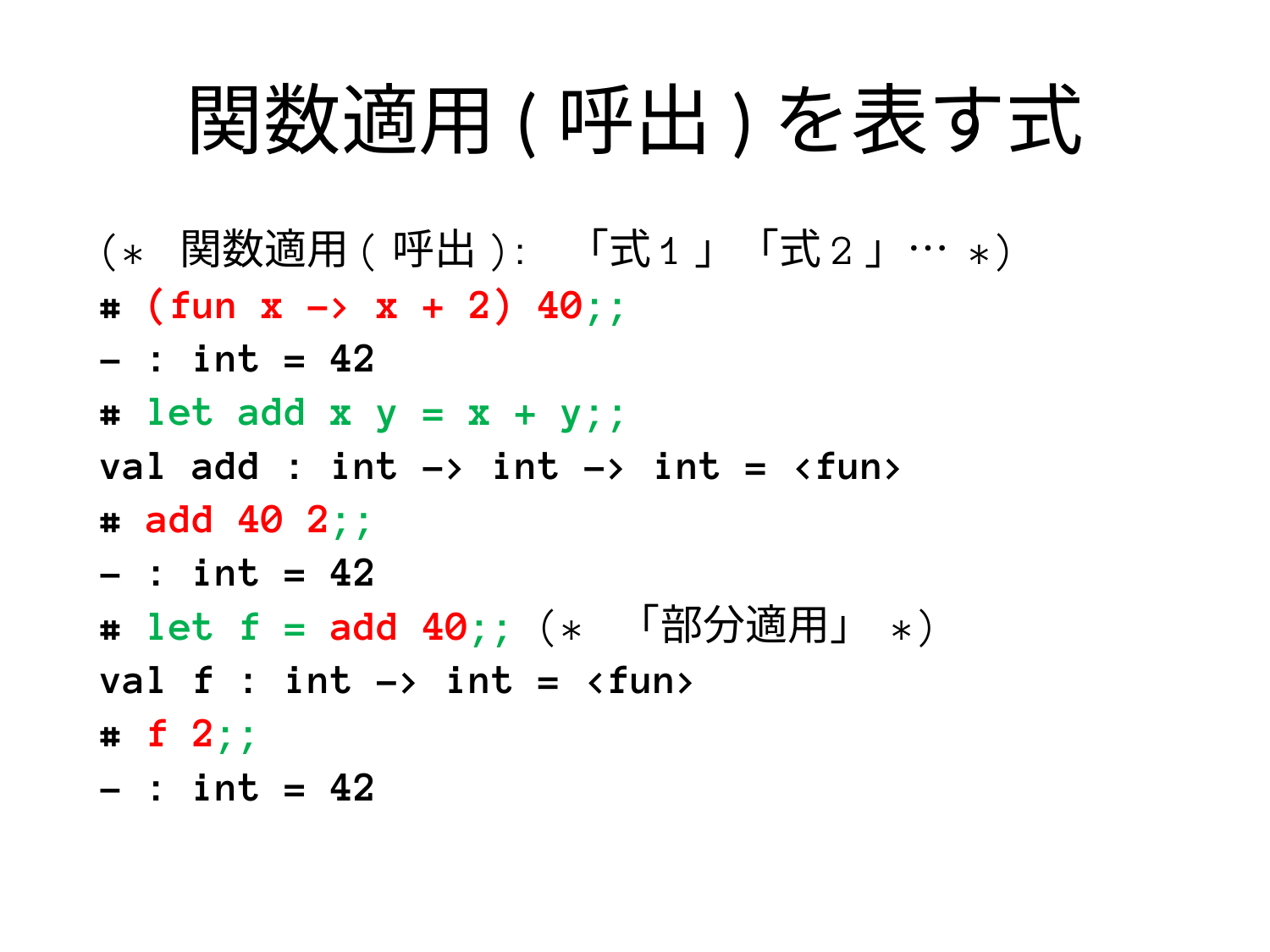

# 関数適用(呼出)を表す式
(* 関数適用(呼出): 「式1」「式2」… *)
# (fun x -> x + 2) 40;;
- : int = 42
# let add x y = x + y;;
val add : int -> int -> int = <fun>
# add 40 2;;
- : int = 42
# let f = add 40;; (* 「部分適用」 *)
val f : int -> int = <fun>
# f 2;;
- : int = 42